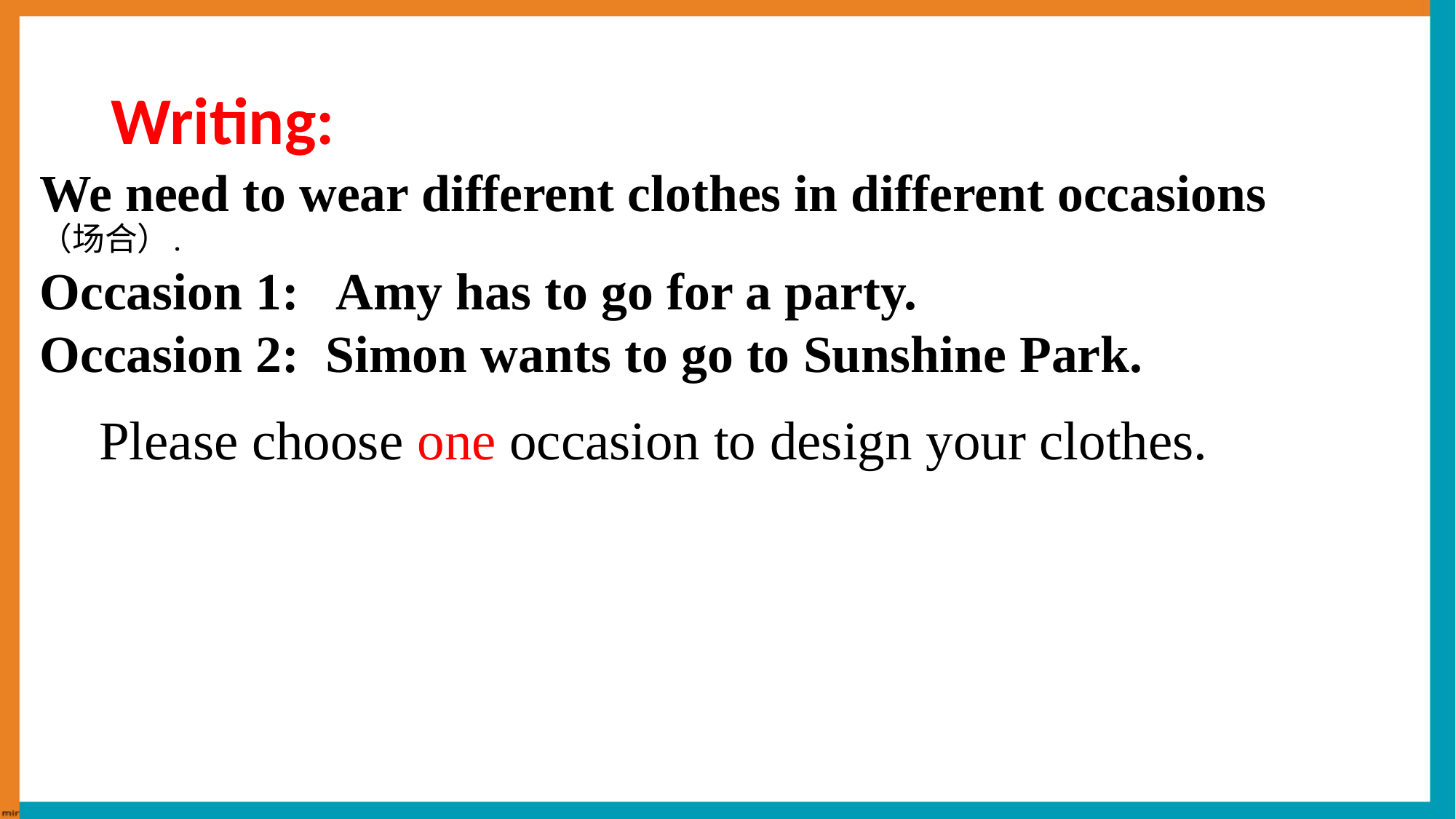

# Writing:
We need to wear different clothes in different occasions（场合）.
Occasion 1:   Amy has to go for a party.
Occasion 2:  Simon wants to go to Sunshine Park.

Please choose one occasion to design your clothes.